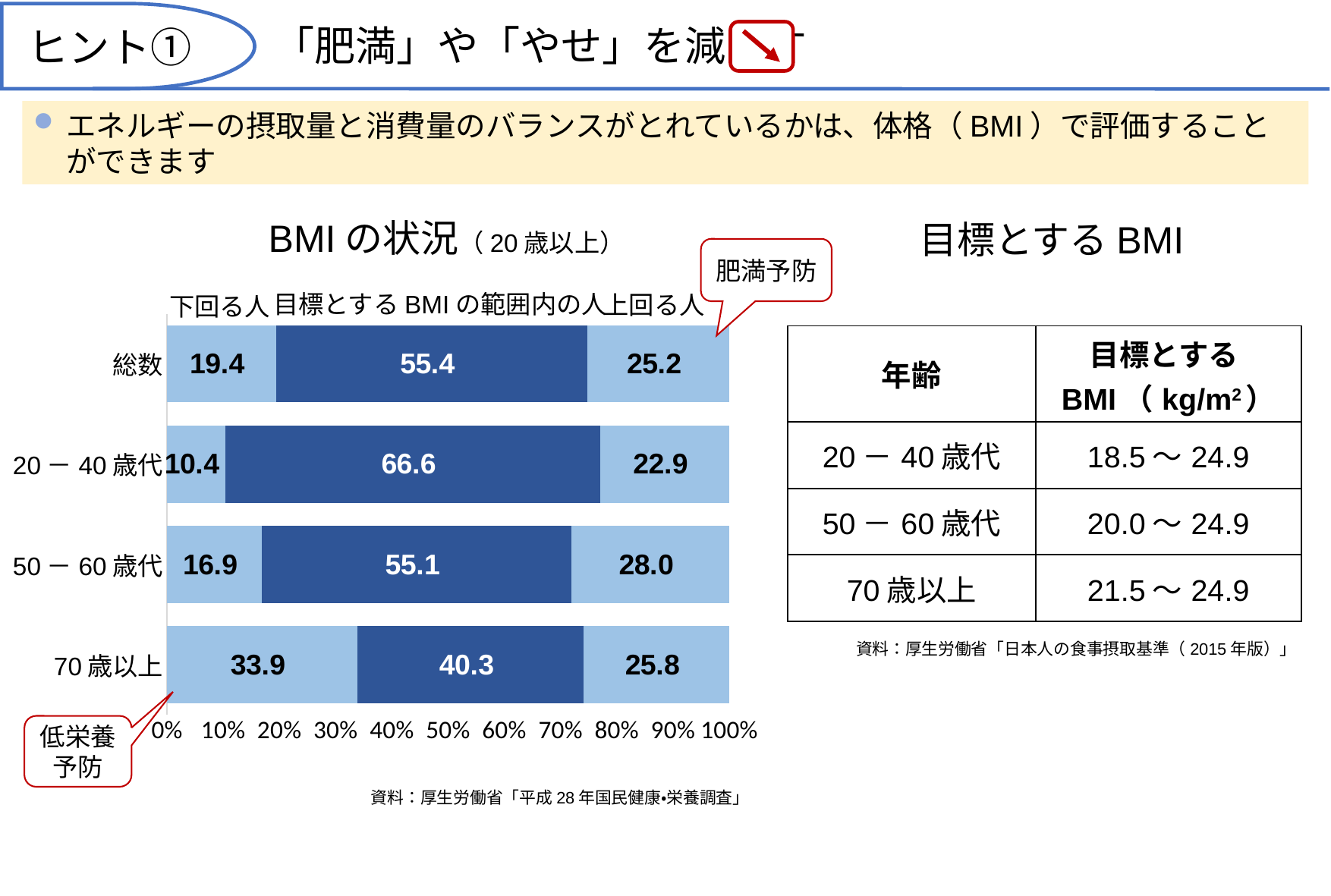

ヒント①
「肥満」や「やせ」を減らす

エネルギーの摂取量と消費量のバランスがとれているかは、体格（BMI）で評価することができます
BMIの状況（20歳以上）
目標とするBMI

### Chart

| Category | 目標とするBMIの範囲未満 | 目標とするBMIの範囲内 | 目標とするBMIの範囲以上 |
|---|---|---|---|
| 70歳以上 | 33.9 | 40.3 | 25.8 |
| 50－60歳代 | 16.9 | 55.1 | 28.0 |
| 20－40歳代 | 10.4 | 66.6 | 22.9 |
| 総数 | 19.4 | 55.4 | 25.2 |
肥満予防
目標とするBMIの範囲内の人
上回る人
下回る人
| 年齢 | 目標とするBMI（kg/m2） |
| --- | --- |
| 20－40歳代 | 18.5～24.9 |
| 50－60歳代 | 20.0～24.9 |
| 70歳以上 | 21.5～24.9 |
資料：厚生労働省「日本人の食事摂取基準（2015年版）」
低栄養予防
資料：厚生労働省「平成28年国民健康・栄養調査」